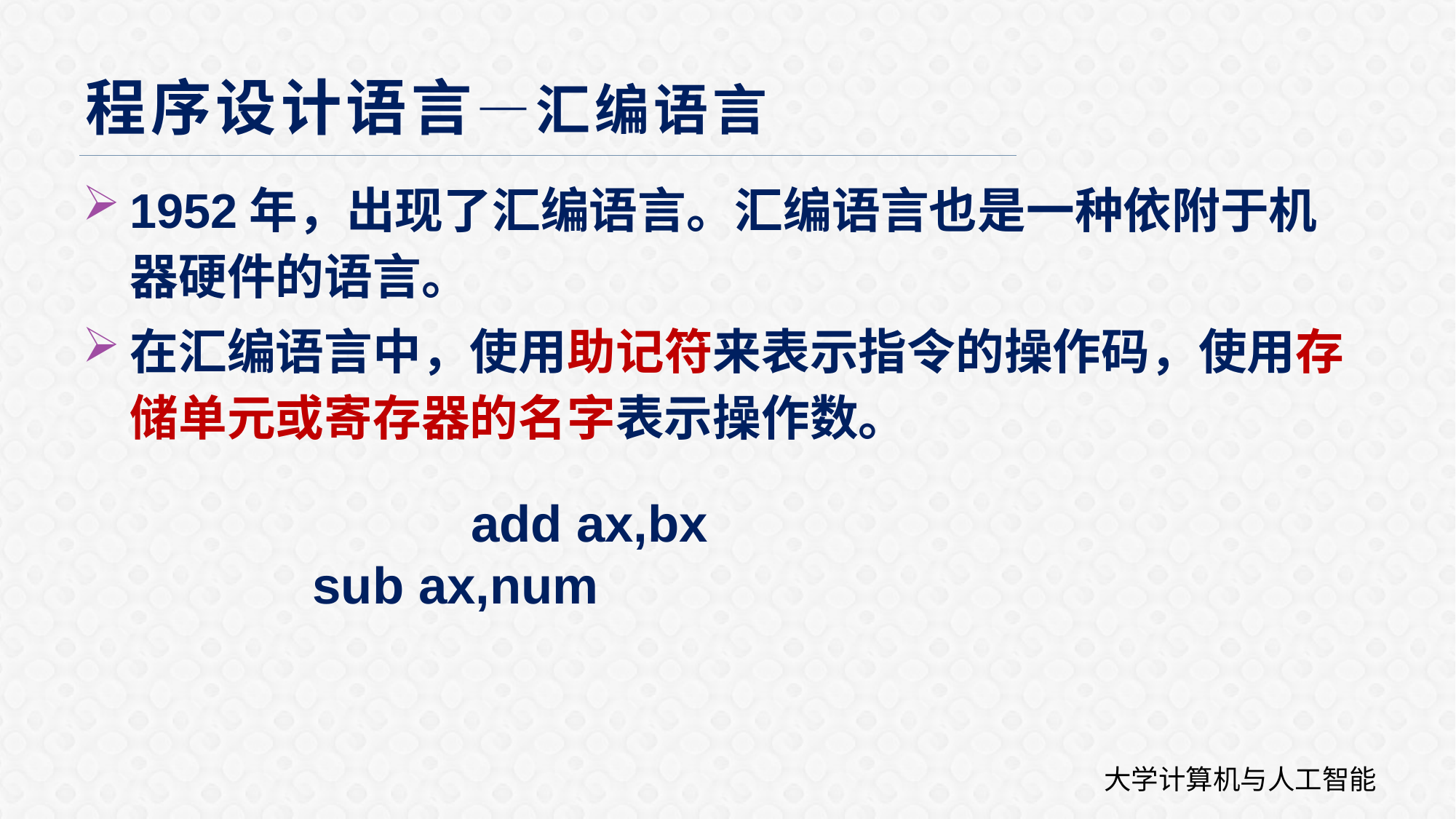

程序设计语言—汇编语言
1952年，出现了汇编语言。汇编语言也是一种依附于机器硬件的语言。
在汇编语言中，使用助记符来表示指令的操作码，使用存储单元或寄存器的名字表示操作数。
                           add ax,bx
                sub ax,num